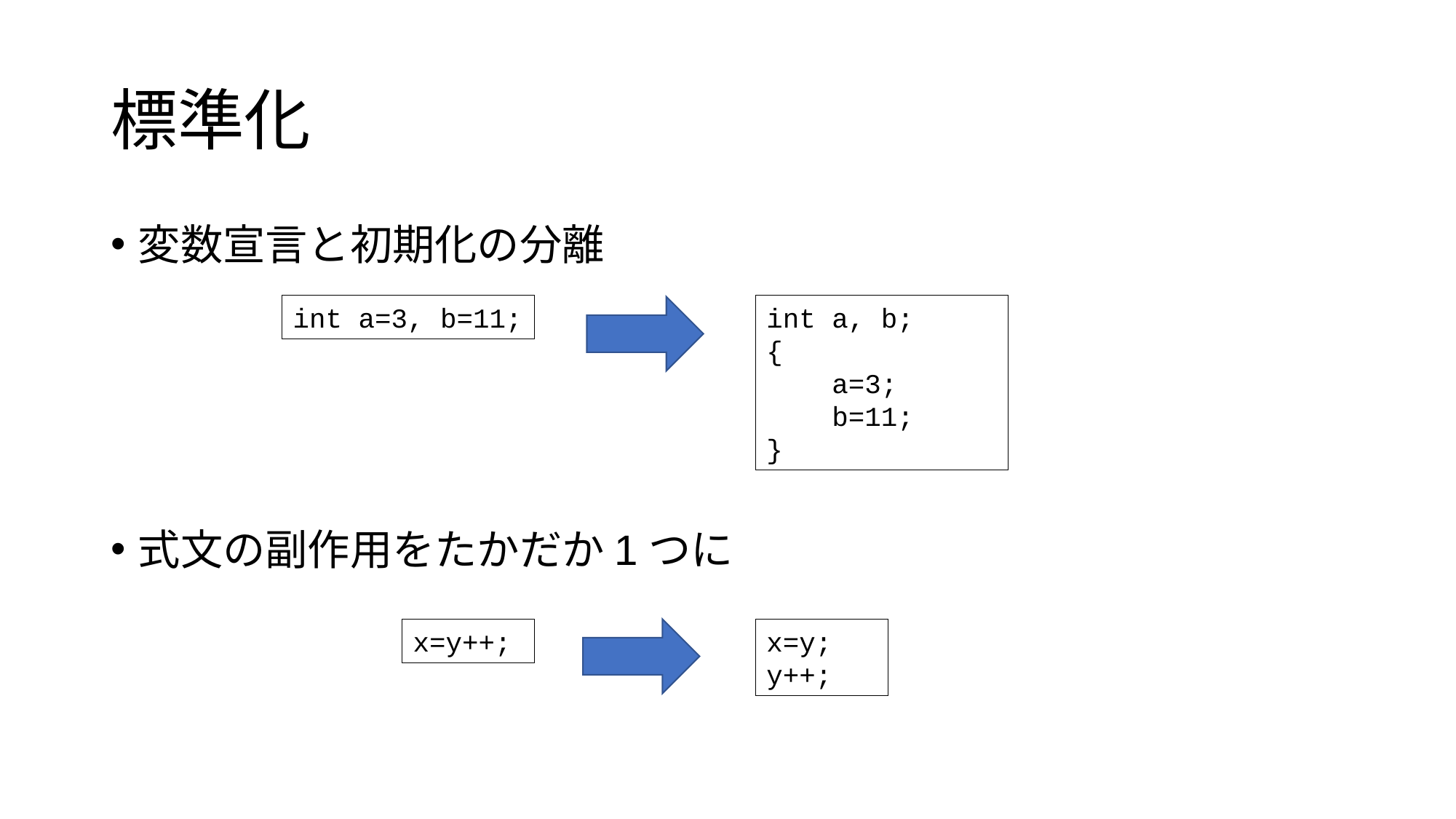

# 標準化
変数宣言と初期化の分離

式文の副作用をたかだか1つに

int a=3, b=11;
int a, b;
{
    a=3;
    b=11;
}

x=y++;

x=y;
y++;